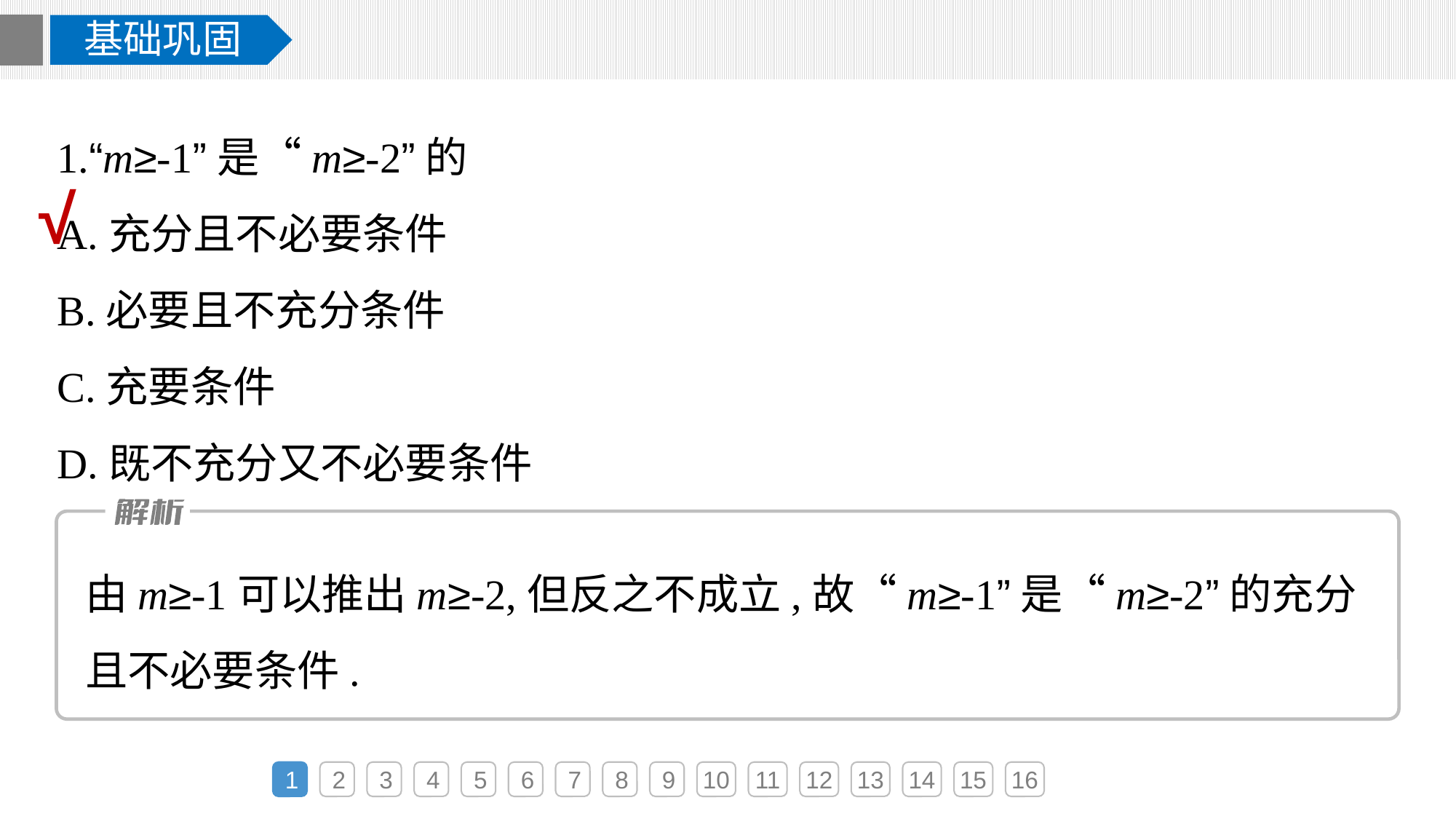

基础巩固

1.“m≥-1”是“m≥-2”的
A.充分且不必要条件
B.必要且不充分条件
C.充要条件
D.既不充分又不必要条件
√

由m≥-1可以推出m≥-2,但反之不成立,故“m≥-1”是“m≥-2”的充分且不必要条件.
1
2
3
4
5
6
7
8
9
10
11
12
13
14
15
16